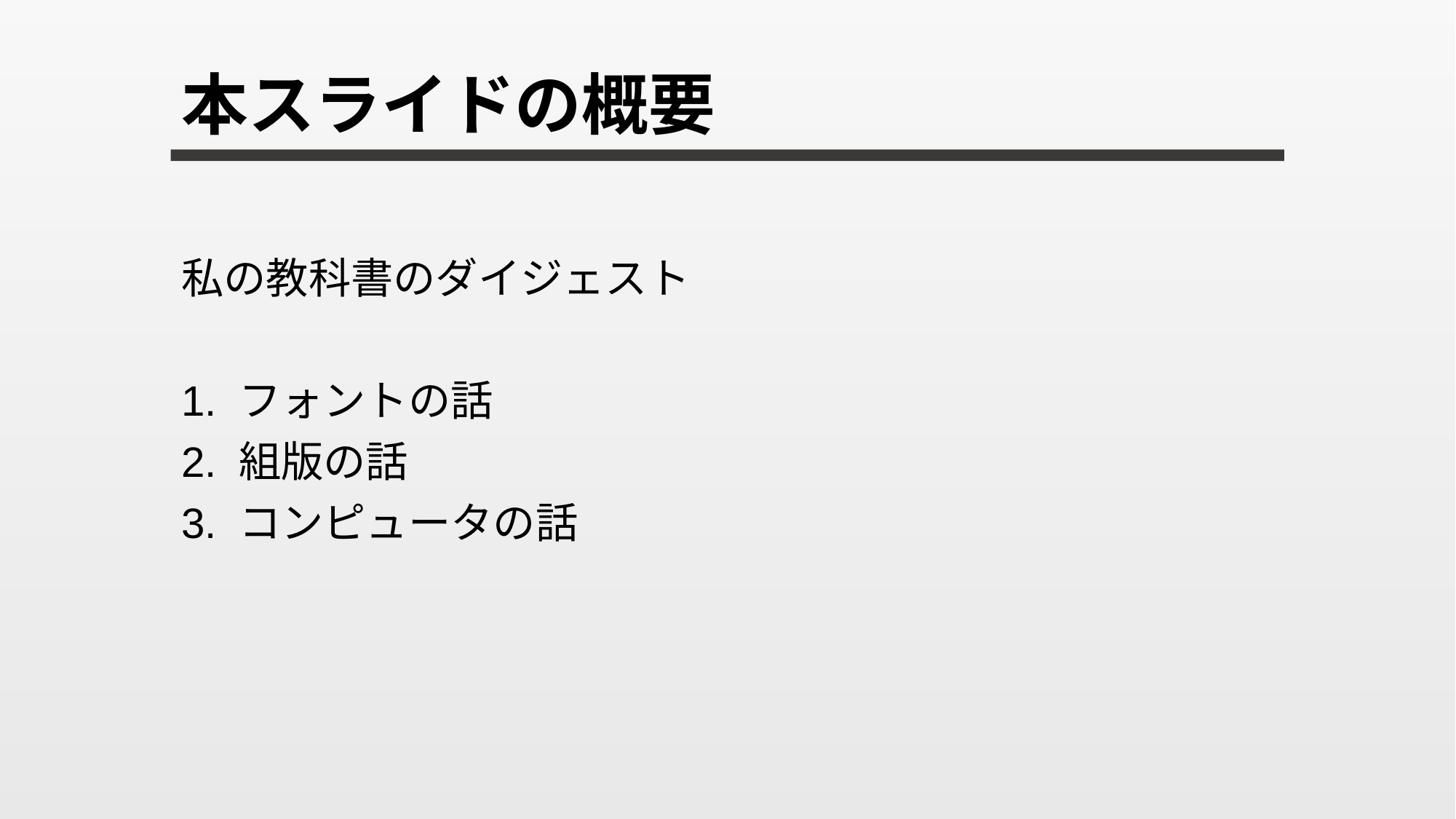

# 本スライドの概要
私の教科書のダイジェスト

1. フォントの話
2. 組版の話
3. コンピュータの話